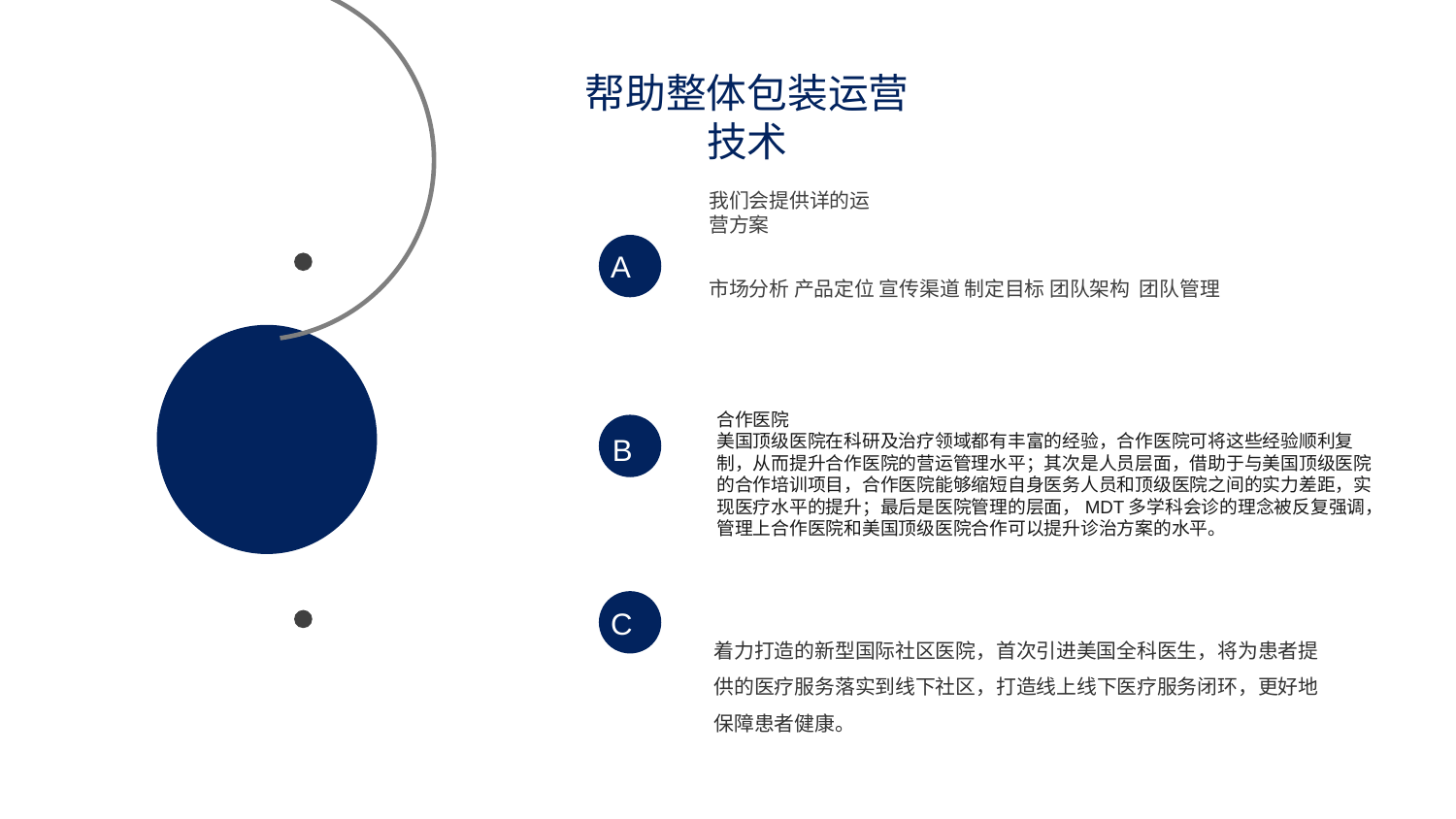

帮助整体包装运营技术
我们会提供详的运营方案

市场分析 产品定位 宣传渠道 制定目标 团队架构  团队管理

A
合作医院
美国顶级医院在科研及治疗领域都有丰富的经验，合作医院可将这些经验顺利复制，从而提升合作医院的营运管理水平；其次是人员层面，借助于与美国顶级医院的合作培训项目，合作医院能够缩短自身医务人员和顶级医院之间的实力差距，实现医疗水平的提升；最后是医院管理的层面，MDT多学科会诊的理念被反复强调，管理上合作医院和美国顶级医院合作可以提升诊治方案的水平。

B

C
着力打造的新型国际社区医院，首次引进美国全科医生，将为患者提供的医疗服务落实到线下社区，打造线上线下医疗服务闭环，更好地保障患者健康。